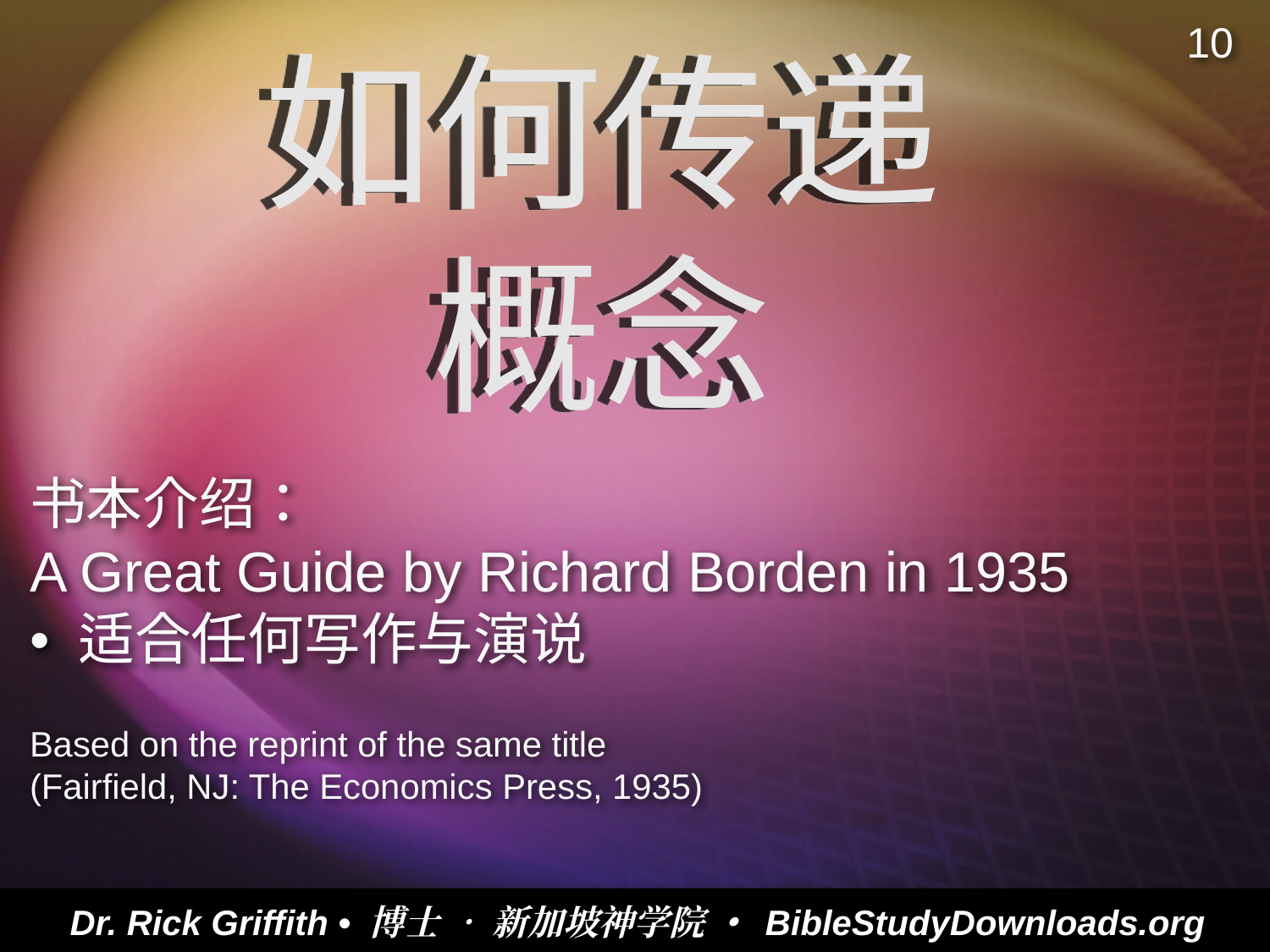

10
如何传递概念
书本介绍：
A Great Guide by Richard Borden in 1935
• 适合任何写作与演说

Based on the reprint of the same title
(Fairfield, NJ: The Economics Press, 1935)
Dr. Rick Griffith • 博士 • 新加坡神学院 • BibleStudyDownloads.org